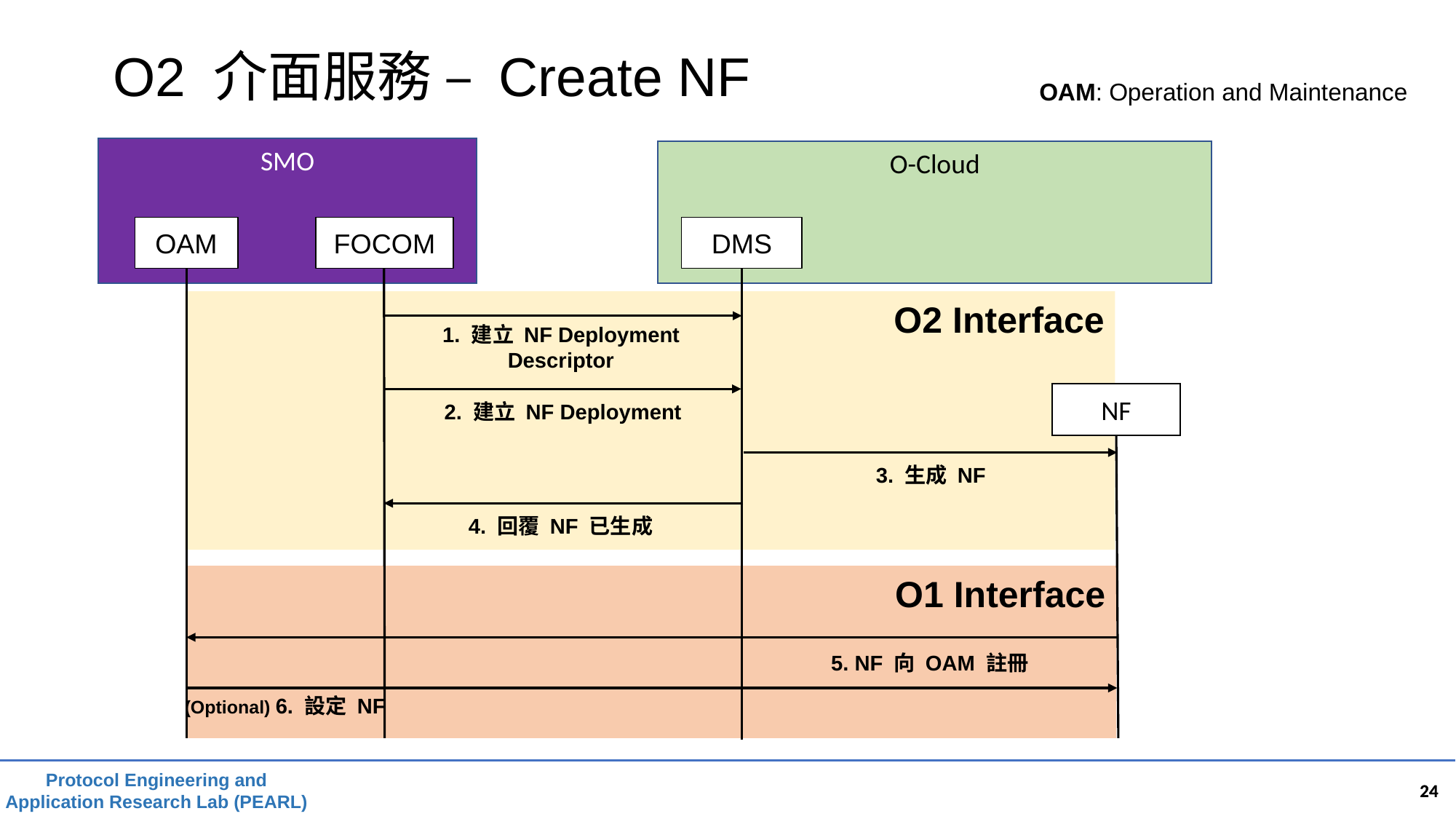

# O2 介面服務 – Create NF
OAM: Operation and Maintenance
SMO
O-Cloud
OAM
FOCOM
DMS
O2 Interface
1. 建立 NF Deployment Descriptor
NF
2. 建立 NF Deployment
3. 生成 NF
4. 回覆 NF 已生成
O1 Interface
5. NF 向 OAM 註冊
(Optional) 6. 設定 NF